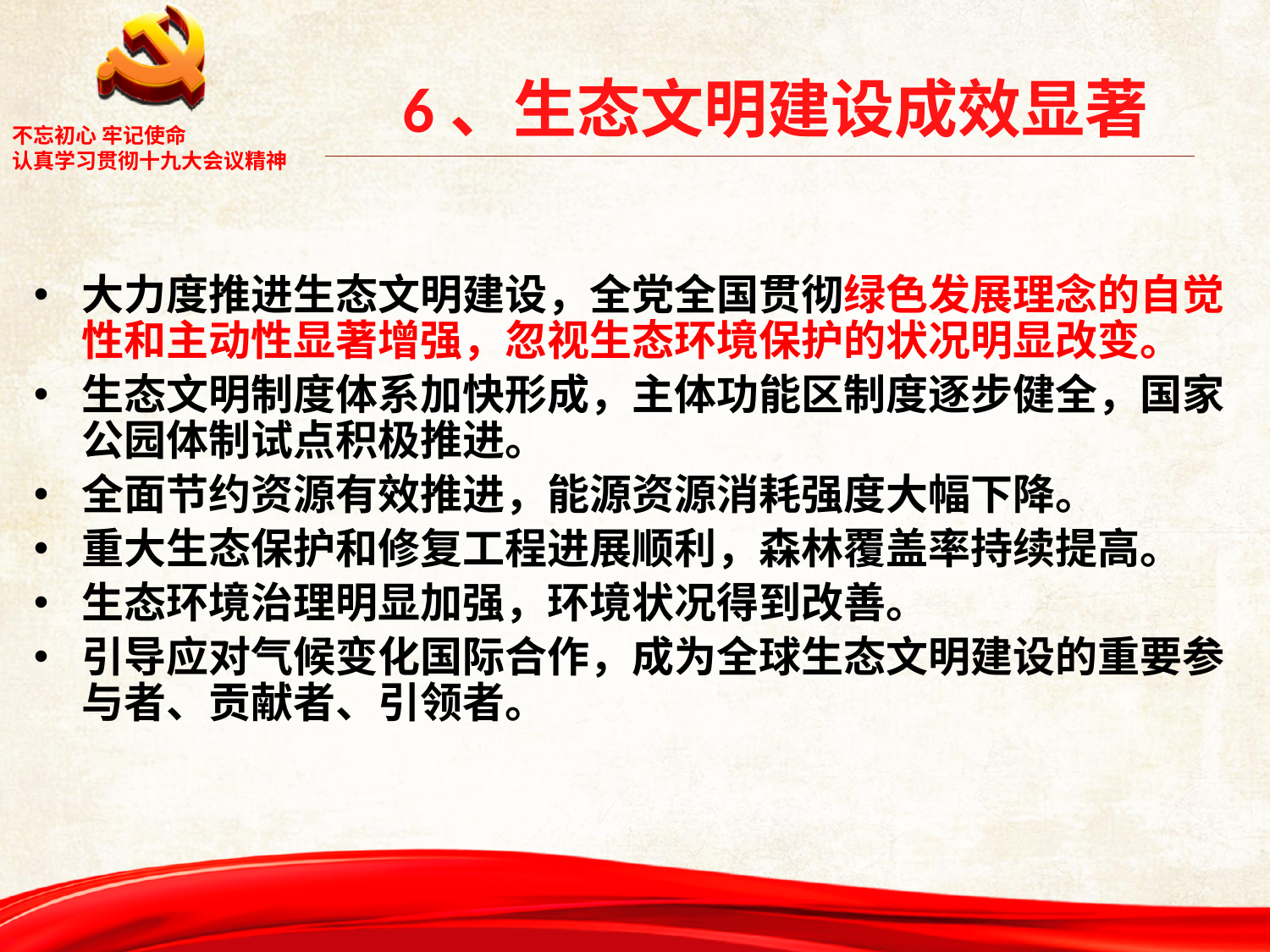

# 6、生态文明建设成效显著
大力度推进生态文明建设，全党全国贯彻绿色发展理念的自觉性和主动性显著增强，忽视生态环境保护的状况明显改变。
生态文明制度体系加快形成，主体功能区制度逐步健全，国家公园体制试点积极推进。
全面节约资源有效推进，能源资源消耗强度大幅下降。
重大生态保护和修复工程进展顺利，森林覆盖率持续提高。
生态环境治理明显加强，环境状况得到改善。
引导应对气候变化国际合作，成为全球生态文明建设的重要参与者、贡献者、引领者。
15